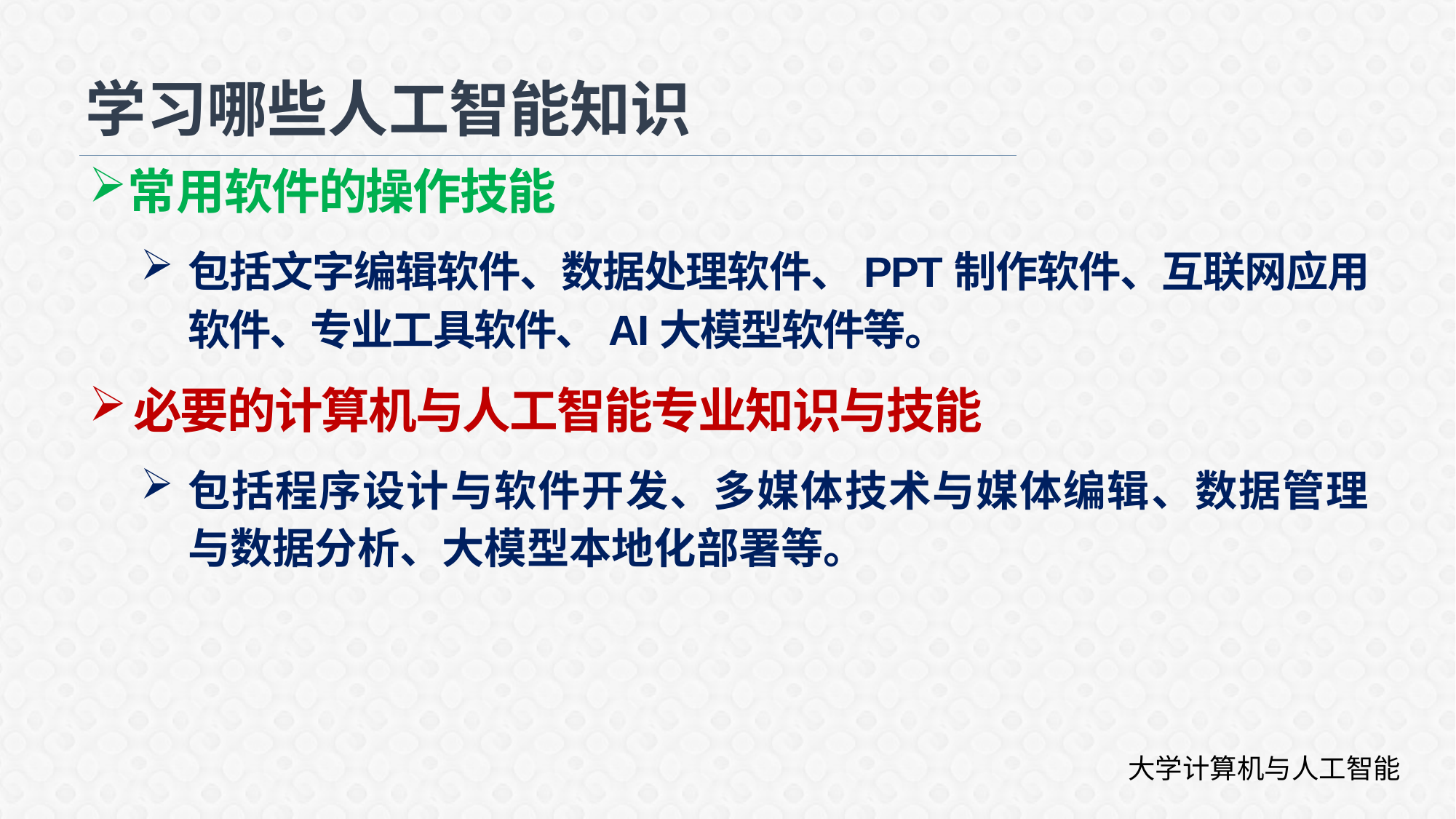

学习哪些人工智能知识
常用软件的操作技能
包括文字编辑软件、数据处理软件、PPT制作软件、互联网应用软件、专业工具软件、AI大模型软件等。
必要的计算机与人工智能专业知识与技能
包括程序设计与软件开发、多媒体技术与媒体编辑、数据管理与数据分析、大模型本地化部署等。